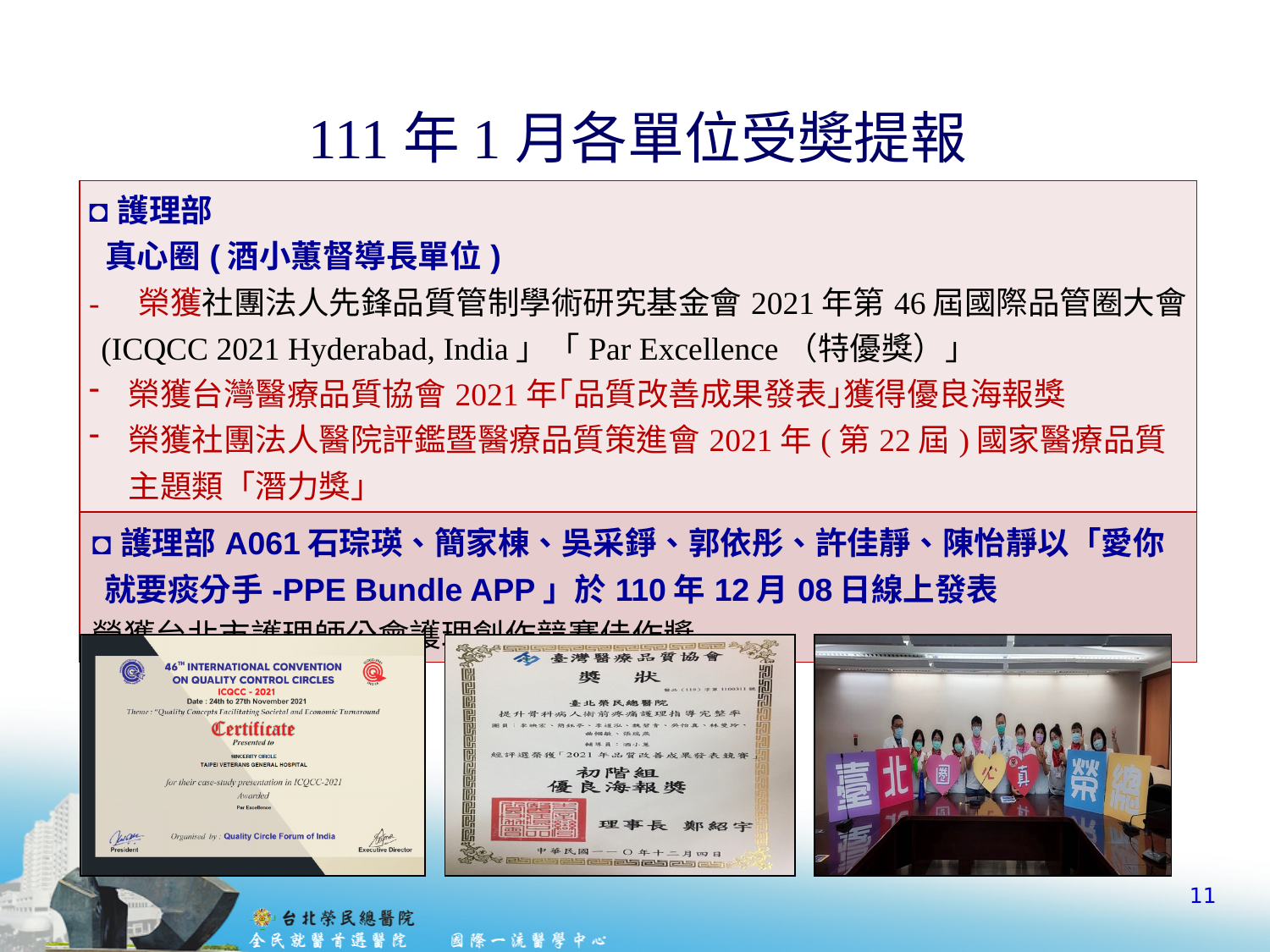

111年1月各單位受奬提報
| ◘護理部 真心圈(酒小蕙督導長單位) - 榮獲社團法人先鋒品質管制學術研究基金會2021年第46屆國際品管圈大會(ICQCC 2021 Hyderabad, India」「Par Excellence（特優獎）」 榮獲台灣醫療品質協會2021年｢品質改善成果發表｣獲得優良海報獎 榮獲社團法人醫院評鑑暨醫療品質策進會2021年(第22屆)國家醫療品質主題類「潛力獎」 |
| --- |
| ◘護理部A061石琮瑛、簡家棟、吳采錚、郭依彤、許佳靜、陳怡靜以「愛你就要痰分手-PPE Bundle APP」於110年12月08日線上發表 榮獲台北市護理師公會護理創作競賽佳作奬 |

11